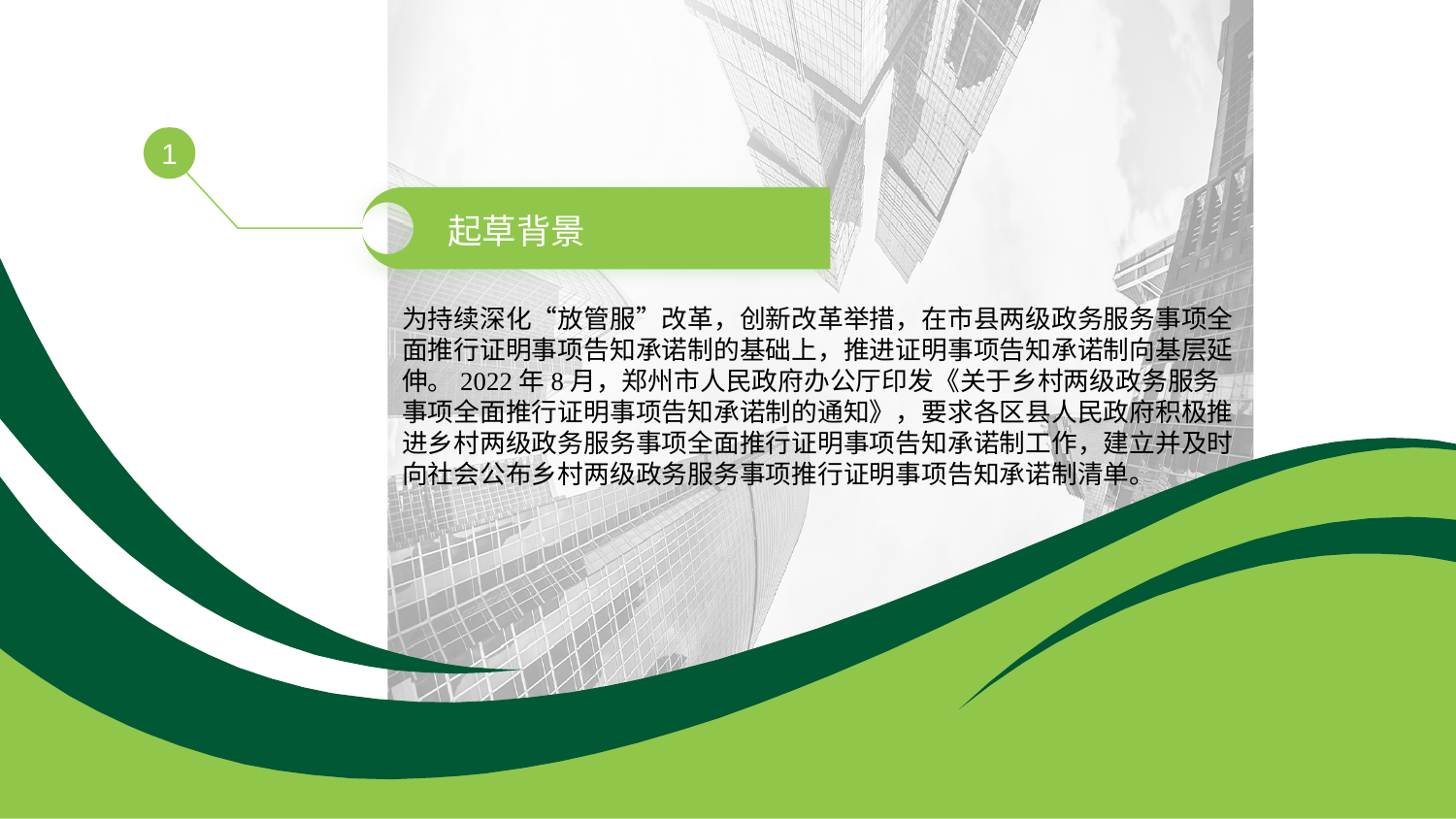

为持续深化“放管服”改革，创新改革举措，在市县两级政务服务事项全面推行证明事项告知承诺制的基础上，推进证明事项告知承诺制向基层延伸。2022年8月，郑州市人民政府办公厅印发《关于乡村两级政务服务事项全面推行证明事项告知承诺制的通知》，要求各区县人民政府积极推进乡村两级政务服务事项全面推行证明事项告知承诺制工作，建立并及时向社会公布乡村两级政务服务事项推行证明事项告知承诺制清单。

1
起草背景